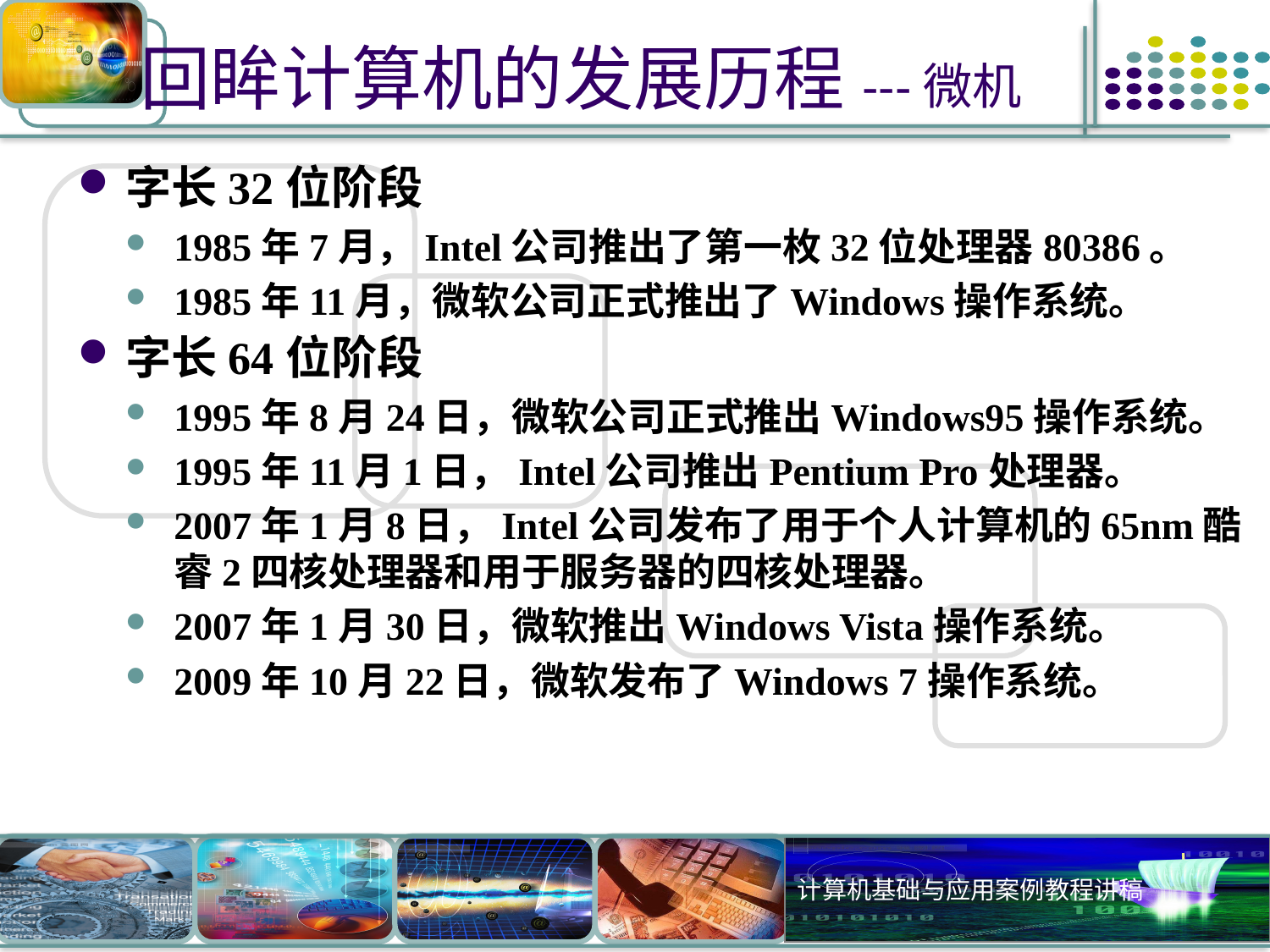

# 回眸计算机的发展历程---微机
字长32位阶段
1985年7月，Intel公司推出了第一枚32位处理器80386。
1985年11月，微软公司正式推出了Windows操作系统。
字长64位阶段
1995年8月24日，微软公司正式推出Windows95操作系统。
1995年11月1日，Intel公司推出Pentium Pro处理器。
2007年1月8日，Intel公司发布了用于个人计算机的65nm酷睿2四核处理器和用于服务器的四核处理器。
2007年1月30日，微软推出Windows Vista操作系统。
2009年10月22日，微软发布了Windows 7操作系统。